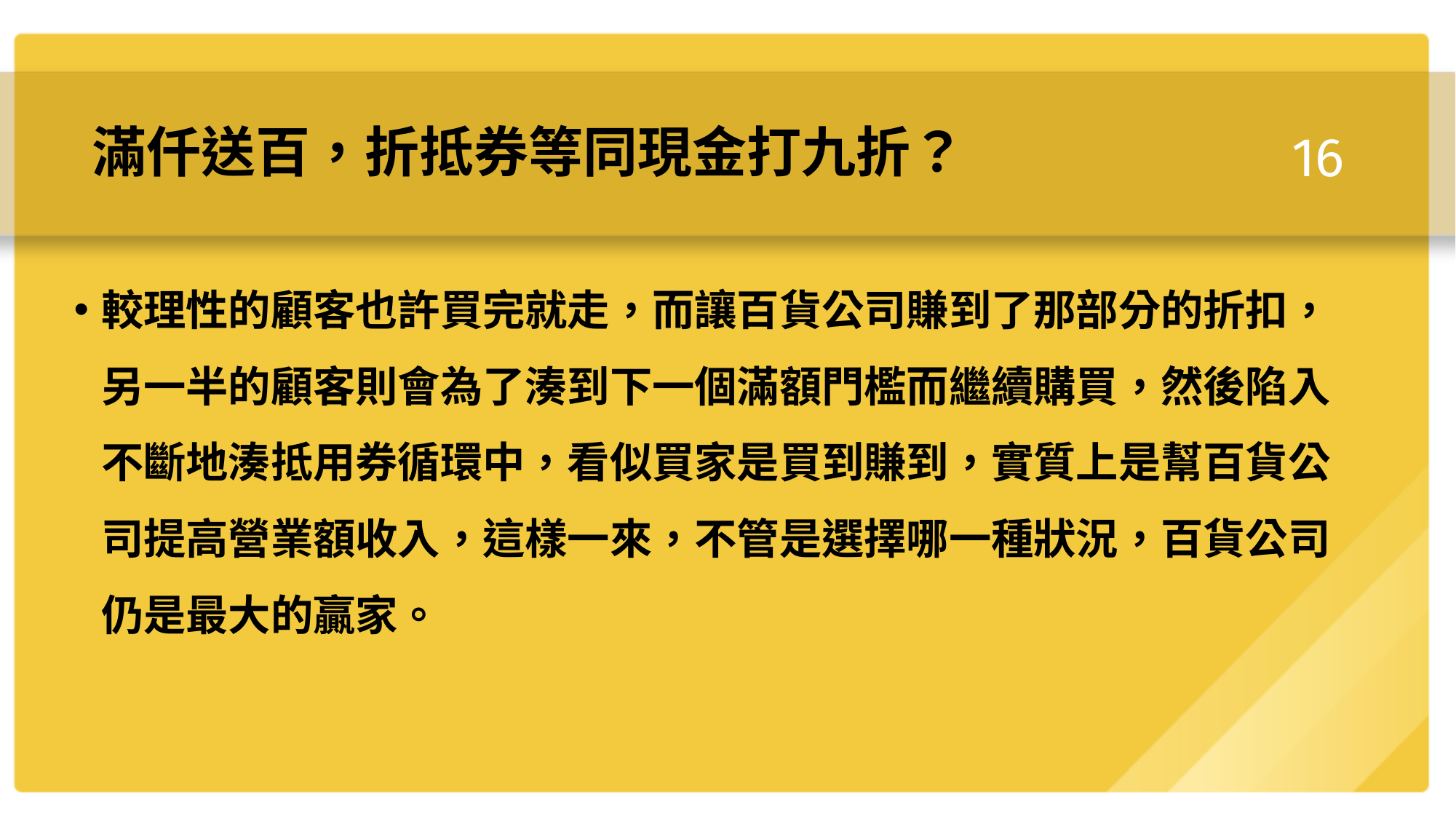

16
# 滿仟送百，折抵券等同現金打九折？
較理性的顧客也許買完就走，而讓百貨公司賺到了那部分的折扣，另一半的顧客則會為了湊到下一個滿額門檻而繼續購買，然後陷入不斷地湊抵用券循環中，看似買家是買到賺到，實質上是幫百貨公司提高營業額收入，這樣一來，不管是選擇哪一種狀況，百貨公司仍是最大的贏家。